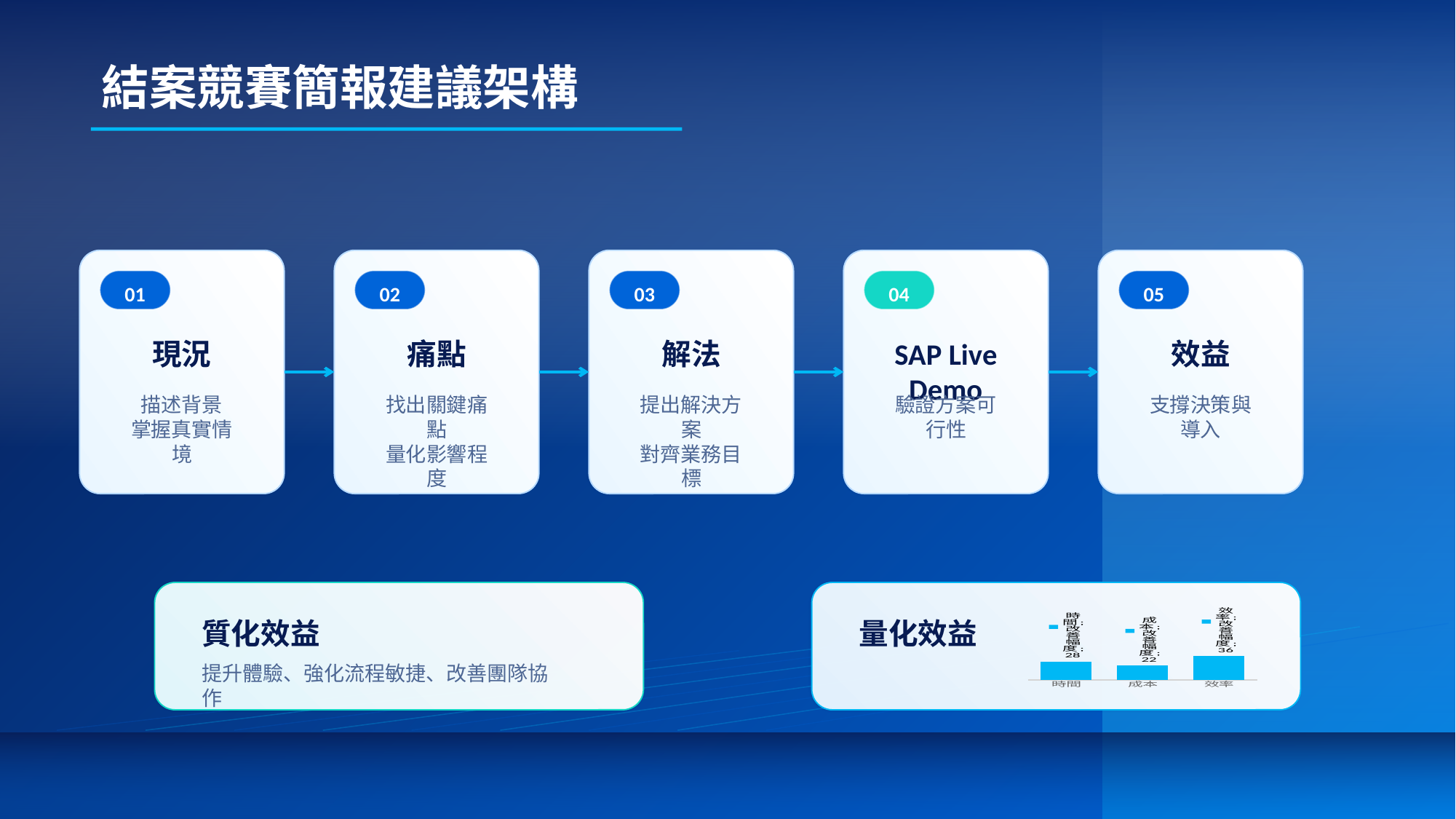

結案競賽簡報建議架構

01
02
03
04
05
現況
痛點
解法
SAP Live Demo
效益
描述背景
掌握真實情境
找出關鍵痛點
量化影響程度
提出解決方案
對齊業務目標
驗證方案可行性
支撐決策與導入

### Chart

| Category |  |
|---|---|
| 時間 | 28.0 |
| 成本 | 22.0 |
| 效率 | 36.0 |
質化效益
量化效益
提升體驗、強化流程敏捷、改善團隊協作